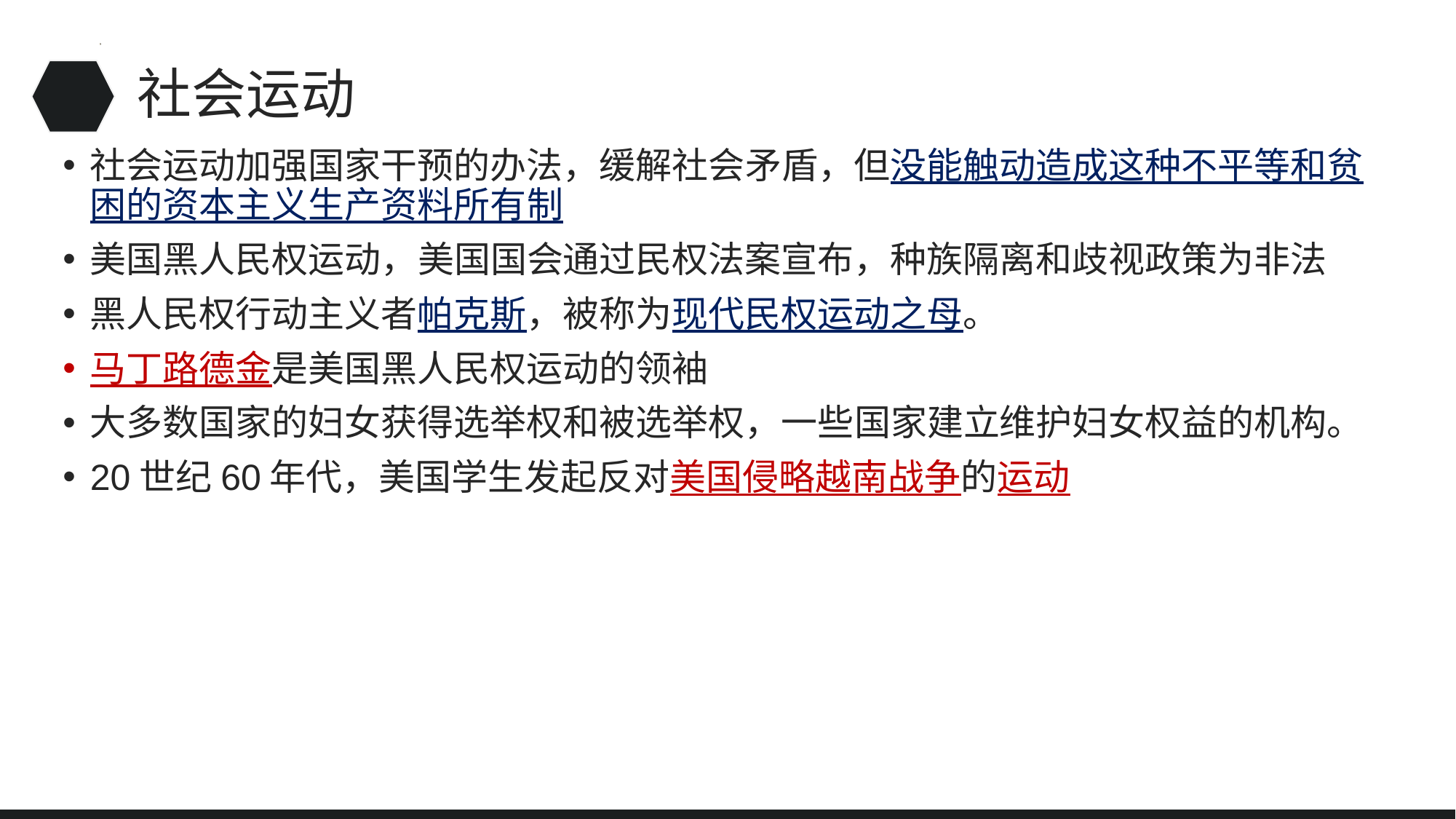

# 社会运动
社会运动加强国家干预的办法，缓解社会矛盾，但没能触动造成这种不平等和贫困的资本主义生产资料所有制
美国黑人民权运动，美国国会通过民权法案宣布，种族隔离和歧视政策为非法
黑人民权行动主义者帕克斯，被称为现代民权运动之母。
马丁路德金是美国黑人民权运动的领袖
大多数国家的妇女获得选举权和被选举权，一些国家建立维护妇女权益的机构。
20世纪60年代，美国学生发起反对美国侵略越南战争的运动